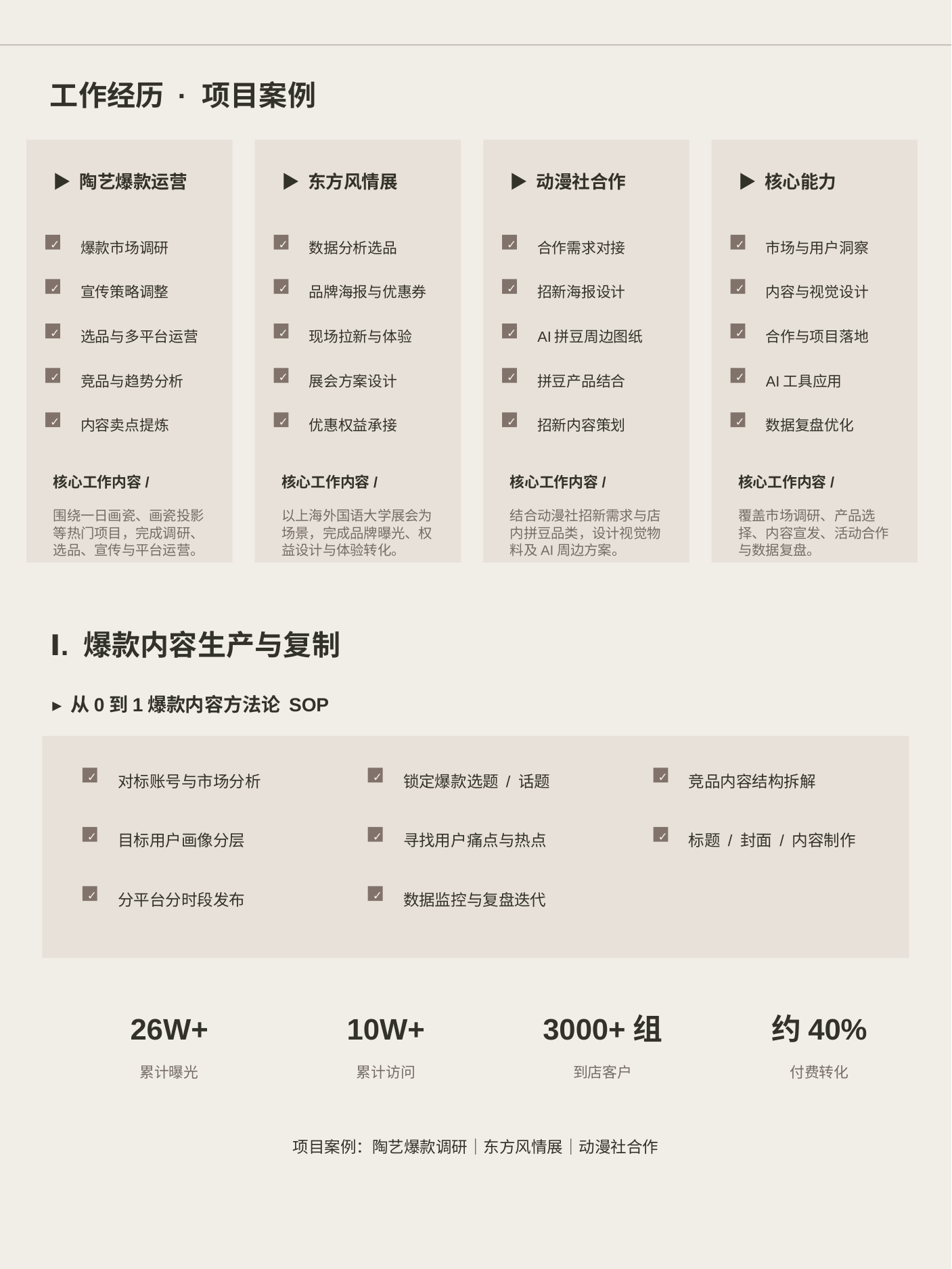

工作经历 · 项目案例

▶ 陶艺爆款运营
▶ 东方风情展
▶ 动漫社合作
▶ 核心能力
✓
✓
✓
✓
爆款市场调研
数据分析选品
合作需求对接
市场与用户洞察

✓
✓
✓
✓
宣传策略调整
品牌海报与优惠券
招新海报设计
内容与视觉设计

✓
✓
✓
✓
选品与多平台运营
现场拉新与体验
AI拼豆周边图纸
合作与项目落地

✓
✓
✓
✓
竞品与趋势分析
展会方案设计
拼豆产品结合
AI工具应用

✓
✓
✓
✓
内容卖点提炼
优惠权益承接
招新内容策划
数据复盘优化

核心工作内容/
核心工作内容/
核心工作内容/
核心工作内容/
围绕一日画瓷、画瓷投影等热门项目，完成调研、选品、宣传与平台运营。
以上海外国语大学展会为场景，完成品牌曝光、权益设计与体验转化。
结合动漫社招新需求与店内拼豆品类，设计视觉物料及AI周边方案。
覆盖市场调研、产品选择、内容宣发、活动合作与数据复盘。
Ⅰ. 爆款内容生产与复制
▸ 从0到1爆款内容方法论 SOP

✓
✓
✓
对标账号与市场分析
锁定爆款选题 / 话题
竞品内容结构拆解

✓
✓
✓
目标用户画像分层
寻找用户痛点与热点
标题 / 封面 / 内容制作

✓
✓
分平台分时段发布
数据监控与复盘迭代

26W+
10W+
3000+组
约40%
累计曝光
累计访问
到店客户
付费转化
项目案例：陶艺爆款调研｜东方风情展｜动漫社合作